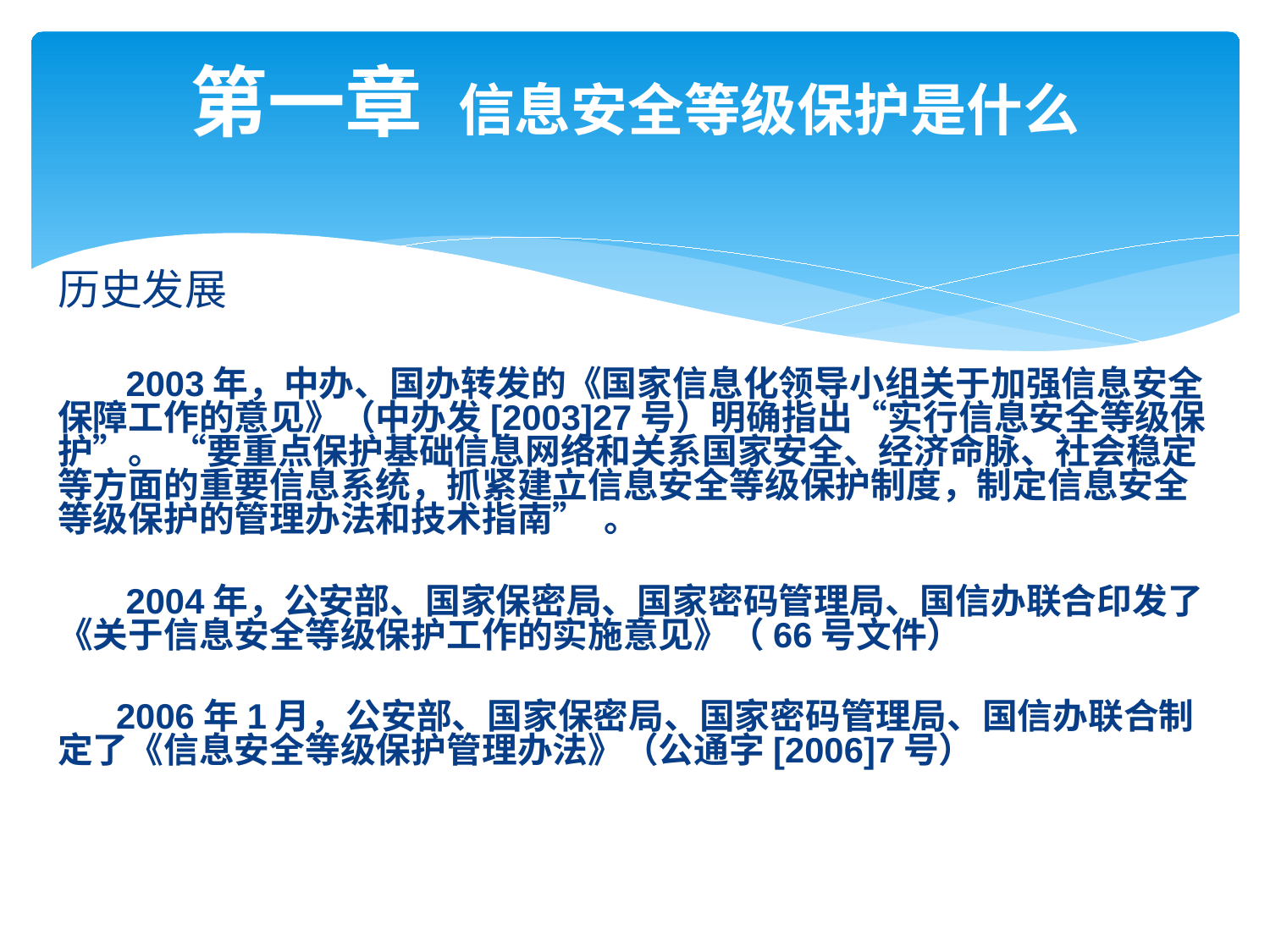

# 第一章  信息安全等级保护是什么
历史发展

       2003年，中办、国办转发的《国家信息化领导小组关于加强信息安全保障工作的意见》（中办发[2003]27号）明确指出“实行信息安全等级保护”。 “要重点保护基础信息网络和关系国家安全、经济命脉、社会稳定等方面的重要信息系统，抓紧建立信息安全等级保护制度，制定信息安全等级保护的管理办法和技术指南”  。

       2004年，公安部、国家保密局、国家密码管理局、国信办联合印发了《关于信息安全等级保护工作的实施意见》（66号文件）

      2006年1月，公安部、国家保密局、国家密码管理局、国信办联合制定了《信息安全等级保护管理办法》（公通字[2006]7号）